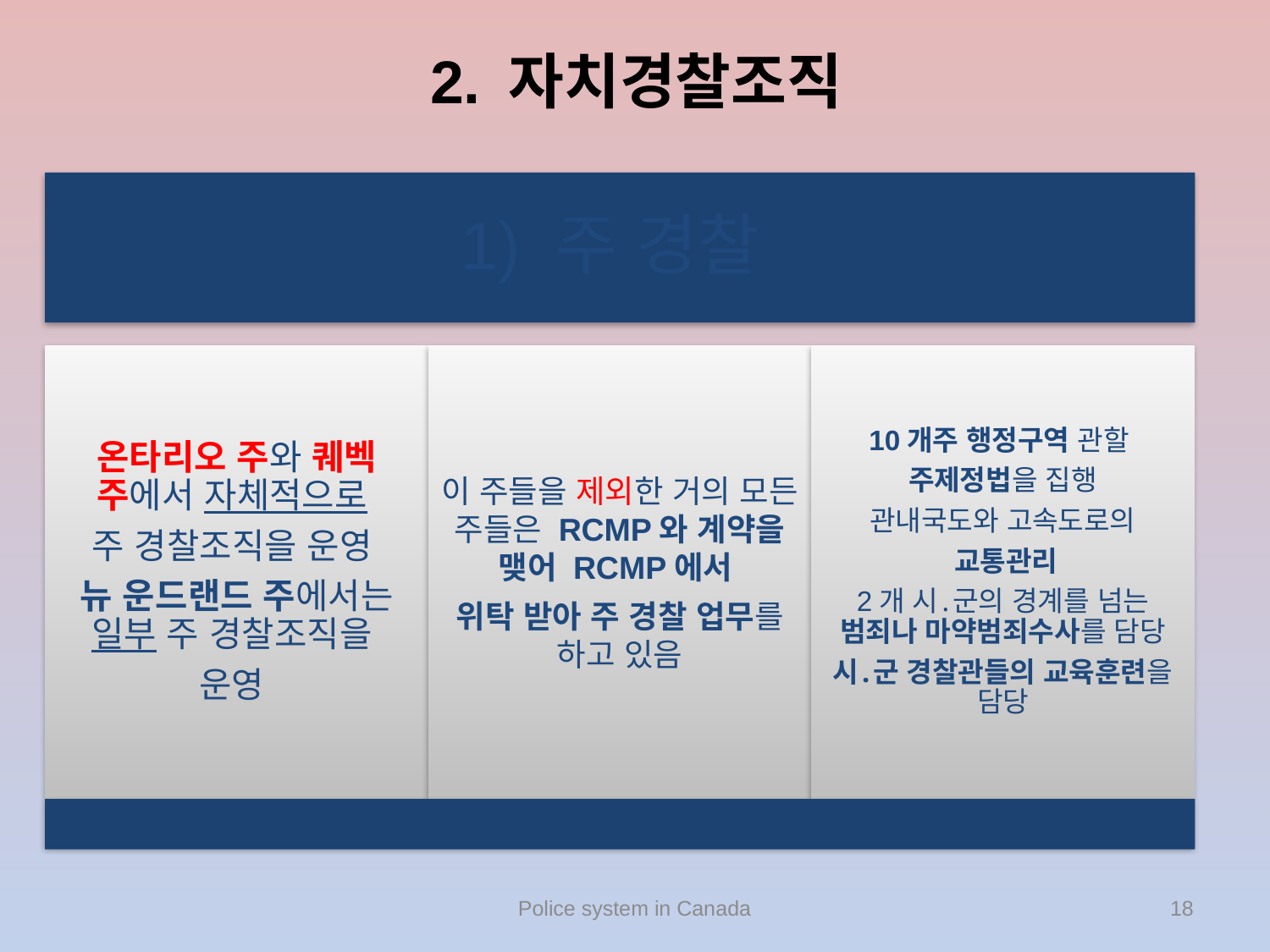

# 2. 자치경찰조직
1) 주 경찰
온타리오 주와 퀘벡 주에서 자체적으로
주 경찰조직을 운영
뉴 운드랜드 주에서는 일부 주 경찰조직을
운영
이 주들을 제외한 거의 모든 주들은 RCMP와 계약을 맺어 RCMP에서
위탁 받아 주 경찰 업무를 하고 있음
10개주 행정구역 관할
주제정법을 집행
관내국도와 고속도로의
 교통관리
2개 시․군의 경계를 넘는 범죄나 마약범죄수사를 담당
시․군 경찰관들의 교육훈련을 담당
Police system in Canada
18